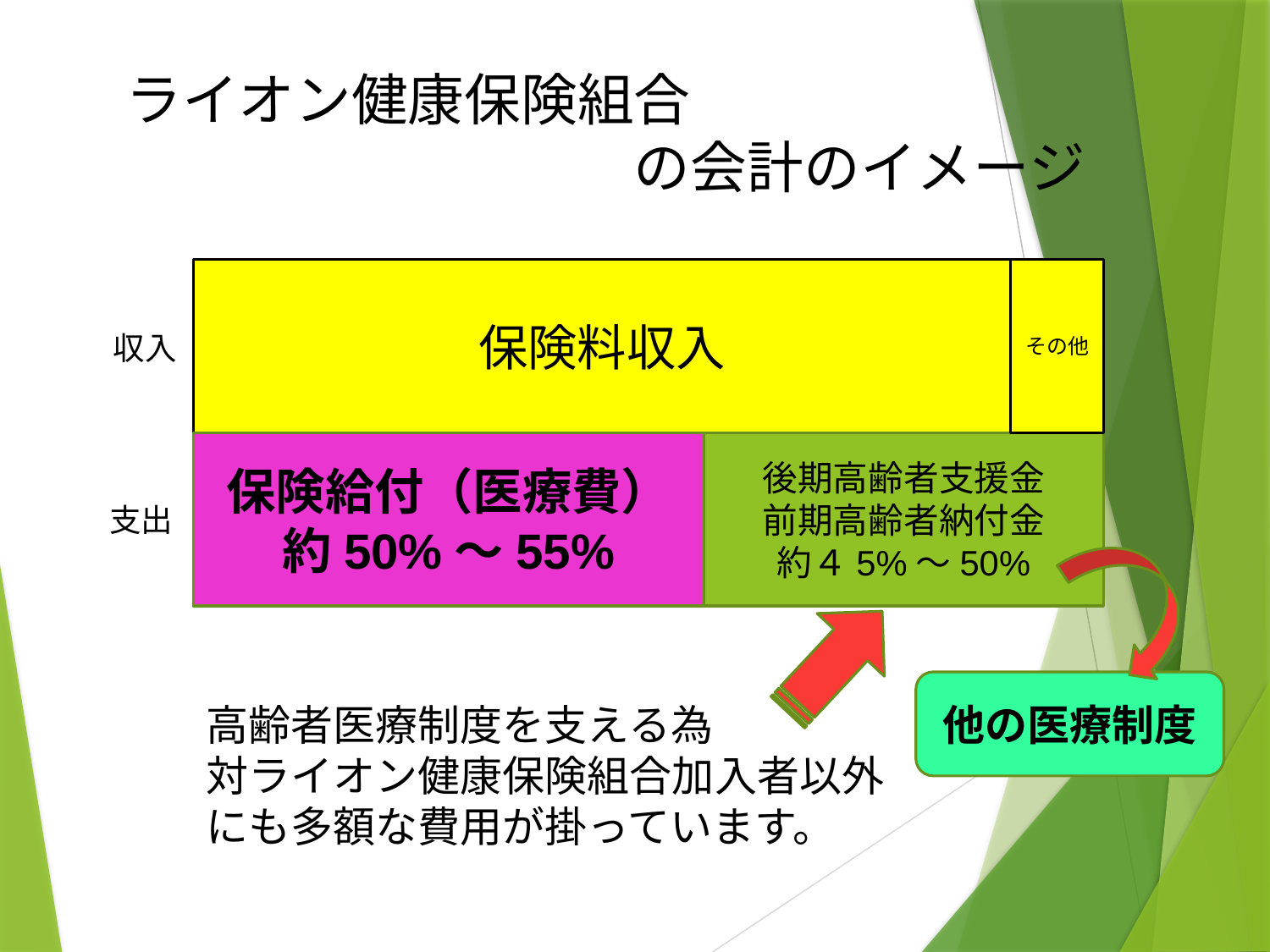

ライオン健康保険組合
　　　　　　　　　の会計のイメージ
保険料収入
その他
収入
保険給付（医療費）
約50%～55%
後期高齢者支援金
前期高齢者納付金
約４5%～50%
支出

他の医療制度
高齢者医療制度を支える為
対ライオン健康保険組合加入者以外にも多額な費用が掛っています。